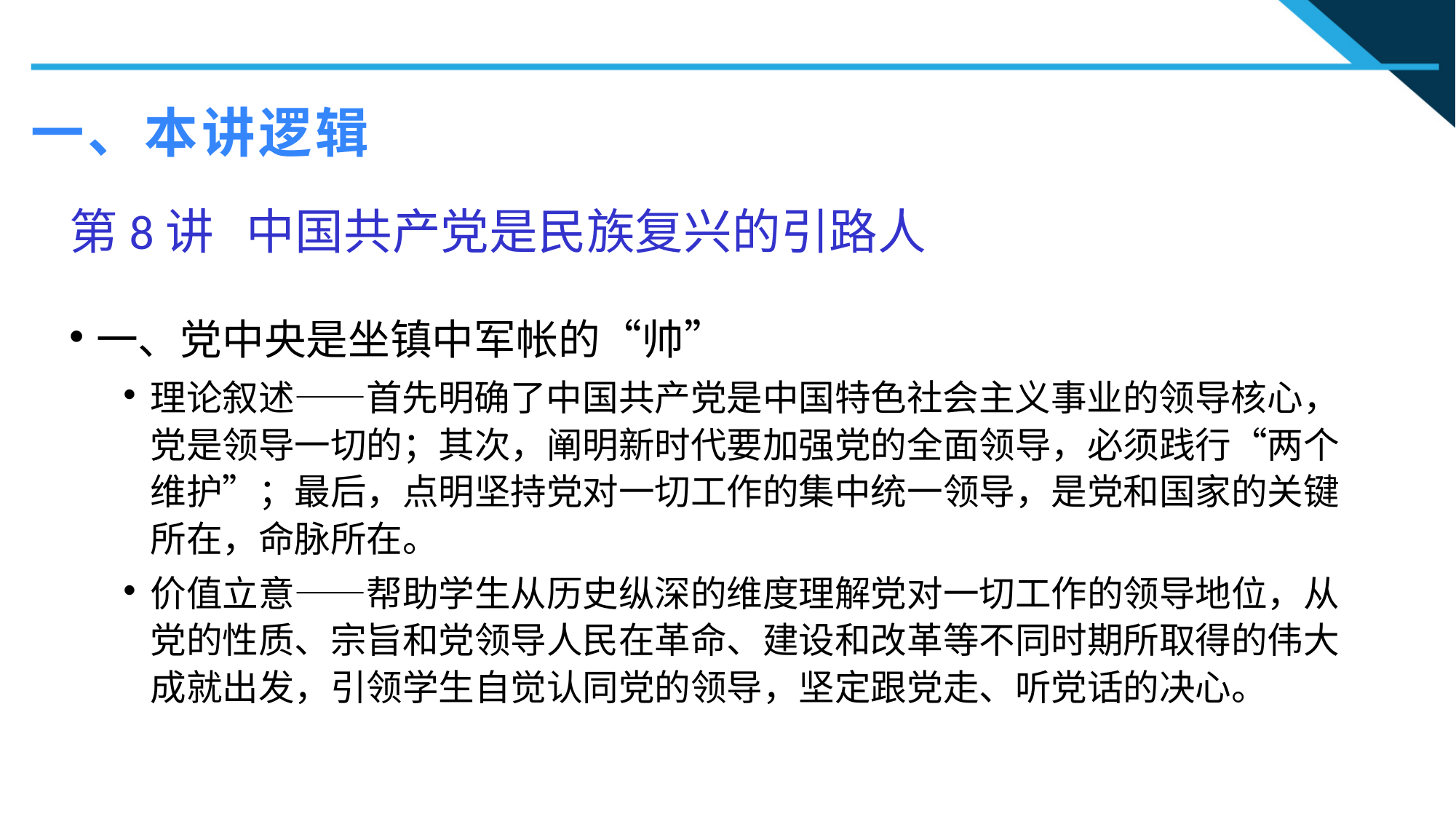

一、本讲逻辑
第8讲   中国共产党是民族复兴的引路人

一、党中央是坐镇中军帐的“帅”
理论叙述——首先明确了中国共产党是中国特色社会主义事业的领导核心，党是领导一切的；其次，阐明新时代要加强党的全面领导，必须践行“两个维护”；最后，点明坚持党对一切工作的集中统一领导，是党和国家的关键所在，命脉所在。
价值立意——帮助学生从历史纵深的维度理解党对一切工作的领导地位，从党的性质、宗旨和党领导人民在革命、建设和改革等不同时期所取得的伟大成就出发，引领学生自觉认同党的领导，坚定跟党走、听党话的决心。